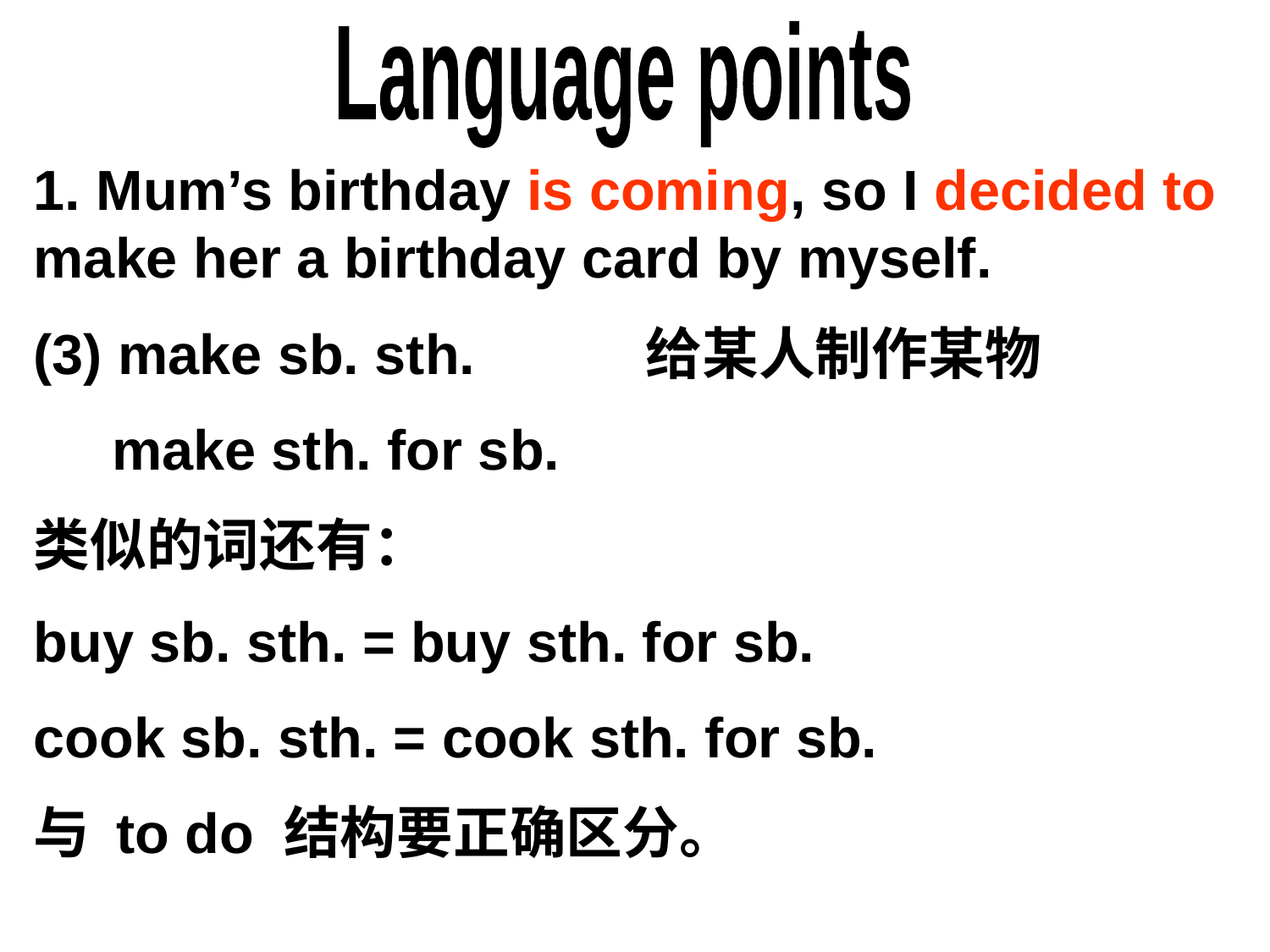

Language points
1. Mum’s birthday is coming, so I decided to make her a birthday card by myself.
(3) make sb. sth.          给某人制作某物
     make sth. for sb.
类似的词还有：
buy sb. sth. = buy sth. for sb.
cook sb. sth. = cook sth. for sb.
与 to do 结构要正确区分。